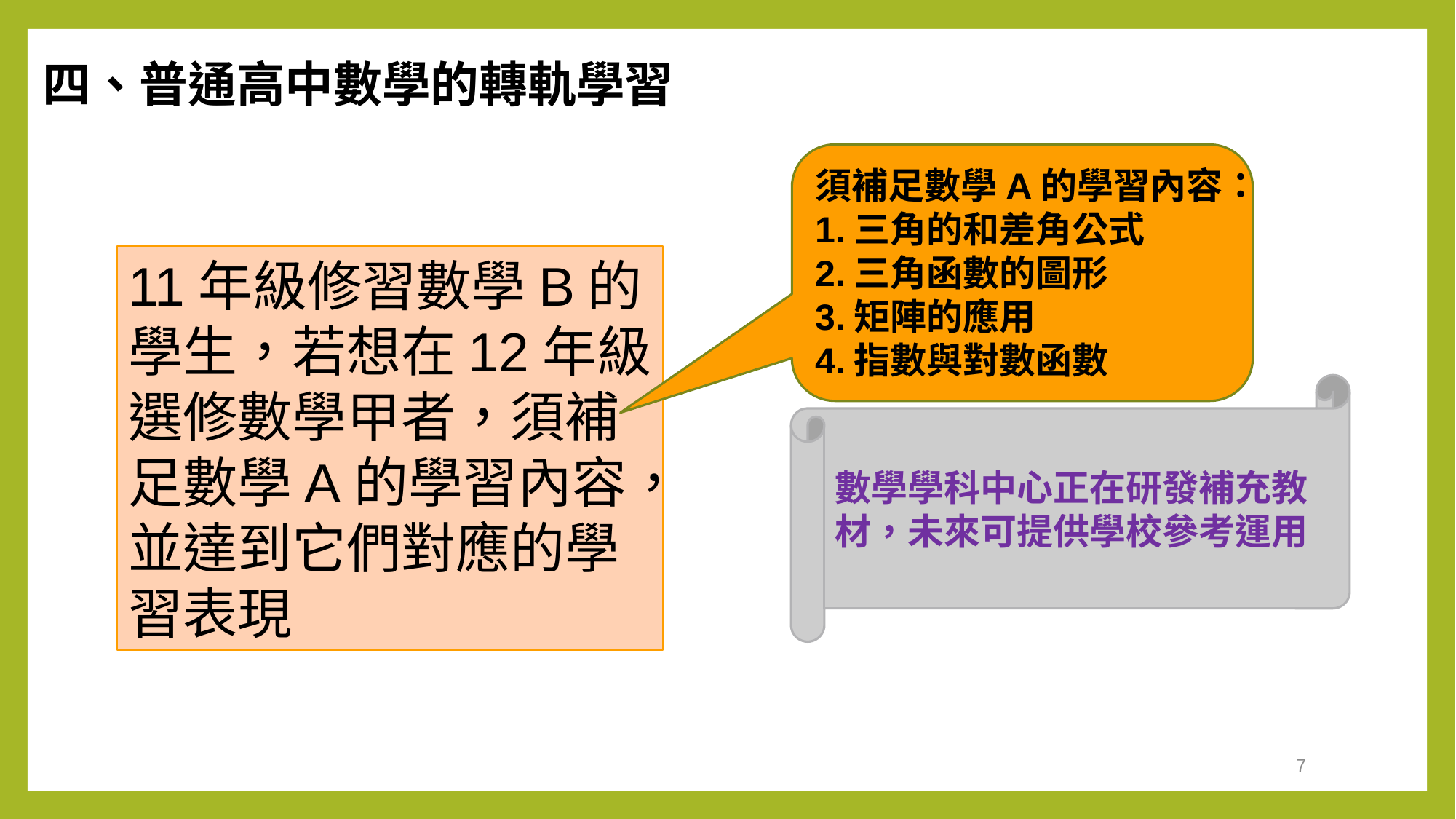

# 四、普通高中數學的轉軌學習
須補足數學A的學習內容：
1.三角的和差角公式
2.三角函數的圖形
3.矩陣的應用
4.指數與對數函數
11年級修習數學B的學生，若想在12年級選修數學甲者，須補足數學A的學習內容，並達到它們對應的學習表現
數學學科中心正在研發補充教材，未來可提供學校參考運用
7